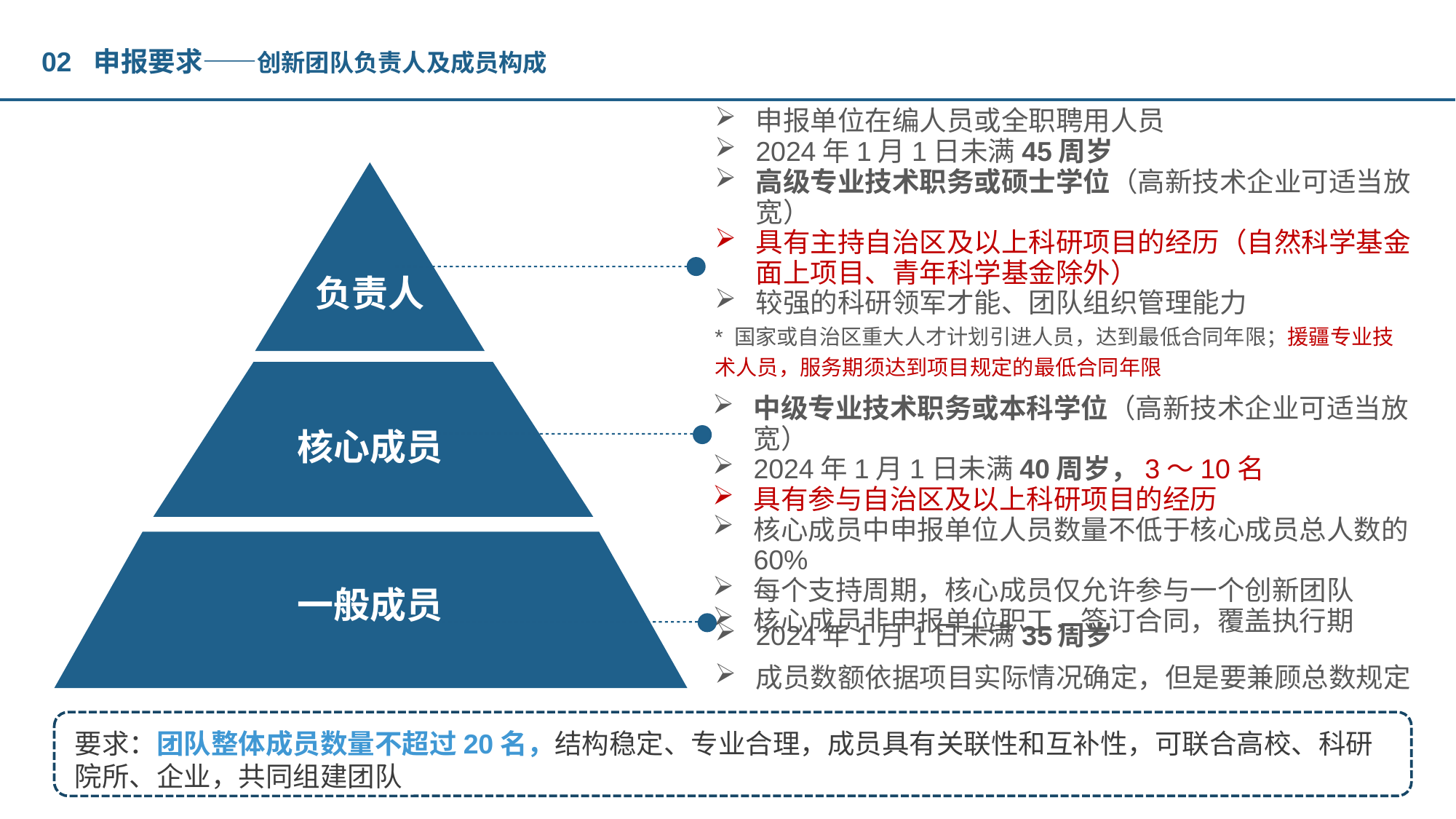

02  申报要求——创新团队负责人及成员构成
申报单位在编人员或全职聘用人员
2024年1月1日未满45周岁
高级专业技术职务或硕士学位（高新技术企业可适当放宽）
具有主持自治区及以上科研项目的经历（自然科学基金面上项目、青年科学基金除外）
较强的科研领军才能、团队组织管理能力
* 国家或自治区重大人才计划引进人员，达到最低合同年限；援疆专业技术人员，服务期须达到项目规定的最低合同年限

负责人

中级专业技术职务或本科学位（高新技术企业可适当放宽）
2024年1月1日未满40周岁，3～10名
具有参与自治区及以上科研项目的经历
核心成员中申报单位人员数量不低于核心成员总人数的60%
每个支持周期，核心成员仅允许参与一个创新团队
核心成员非申报单位职工，签订合同，覆盖执行期
核心成员

一般成员
2024年1月1日未满35周岁
成员数额依据项目实际情况确定，但是要兼顾总数规定

要求：团队整体成员数量不超过20名，结构稳定、专业合理，成员具有关联性和互补性，可联合高校、科研院所、企业，共同组建团队